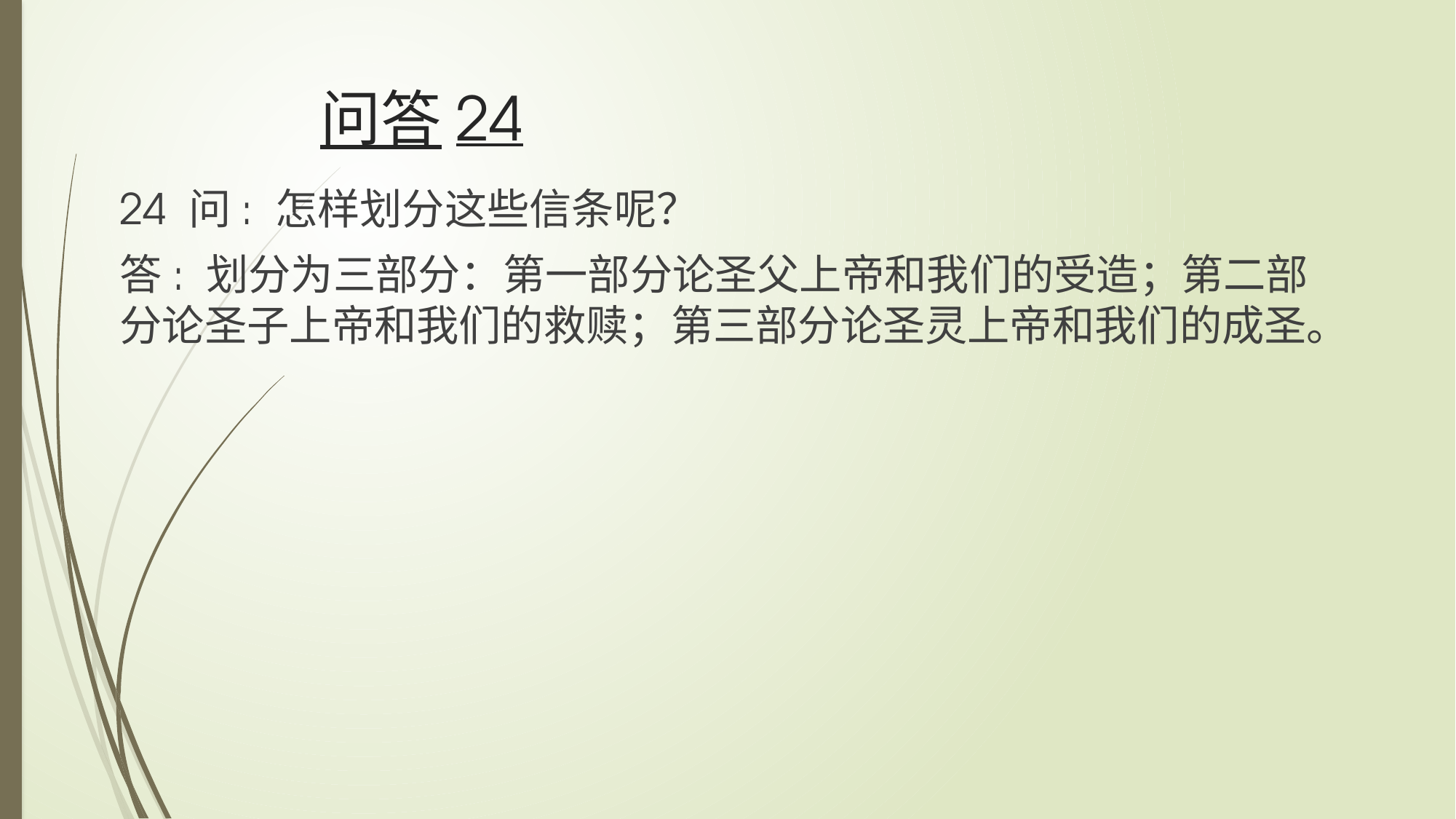

# 问答24
24 问: 怎样划分这些信条呢？
答: 划分为三部分：第一部分论圣父上帝和我们的受造；第二部分论圣子上帝和我们的救赎；第三部分论圣灵上帝和我们的成圣。